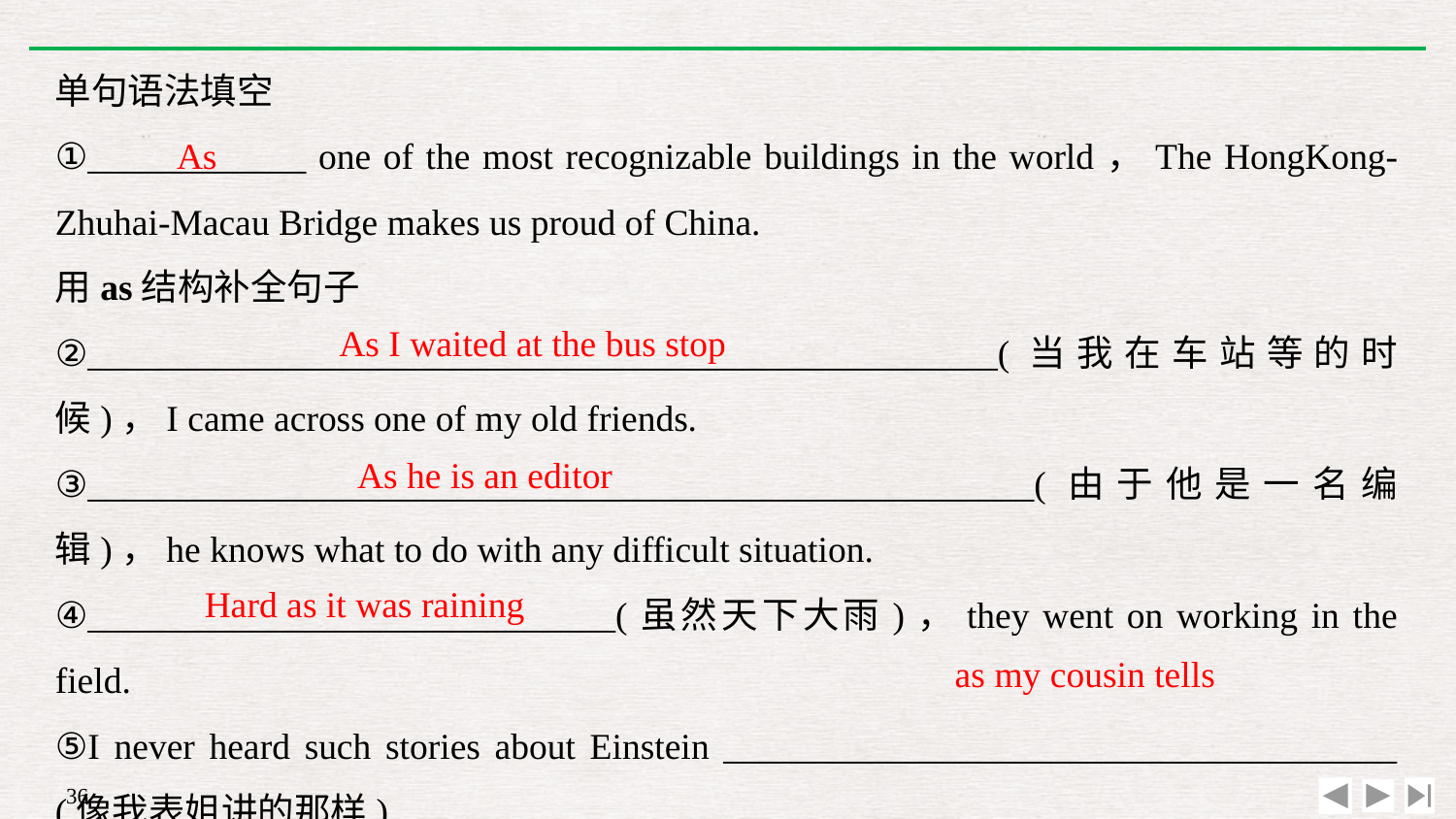

单句语法填空
①____________ one of the most recognizable buildings in the world，The HongKong-Zhuhai-Macau Bridge makes us proud of China.
用as结构补全句子
②__________________________________________________(当我在车站等的时候)，I came across one of my old friends.
③____________________________________________________(由于他是一名编辑)，he knows what to do with any difficult situation.
④_____________________________(虽然天下大雨)，they went on working in the field.
⑤I never heard such stories about Einstein _____________________________________ (像我表姐讲的那样).
As
As I waited at the bus stop
As he is an editor
Hard as it was raining
as my cousin tells